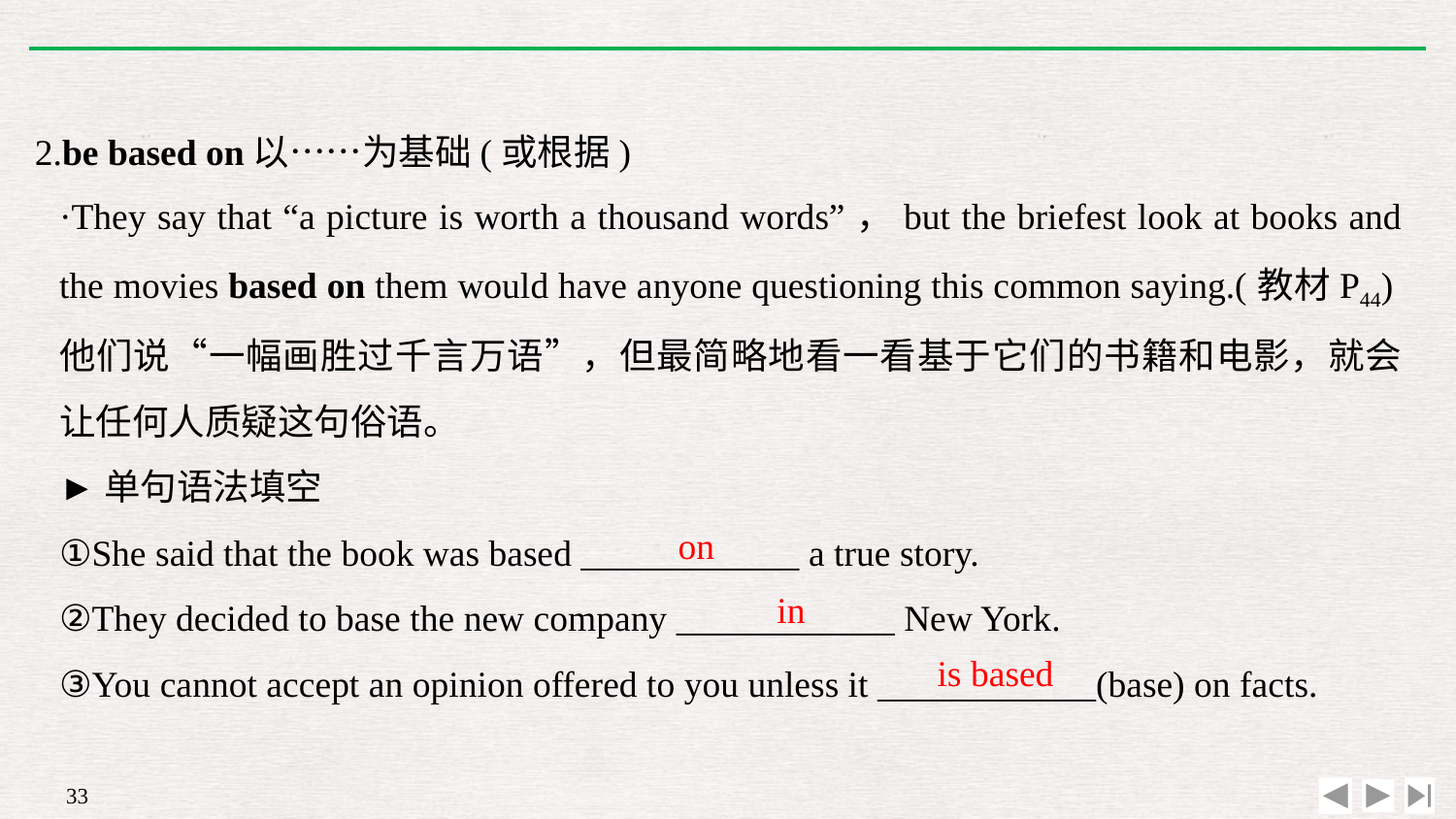

2.be based on以……为基础(或根据)
·They say that “a picture is worth a thousand words”，but the briefest look at books and the movies based on them would have anyone questioning this common saying.(教材P44)他们说“一幅画胜过千言万语”，但最简略地看一看基于它们的书籍和电影，就会让任何人质疑这句俗语。
►单句语法填空
①She said that the book was based ____________ a true story.
②They decided to base the new company ____________ New York.
③You cannot accept an opinion offered to you unless it ____________(base) on facts.
on
in
is based